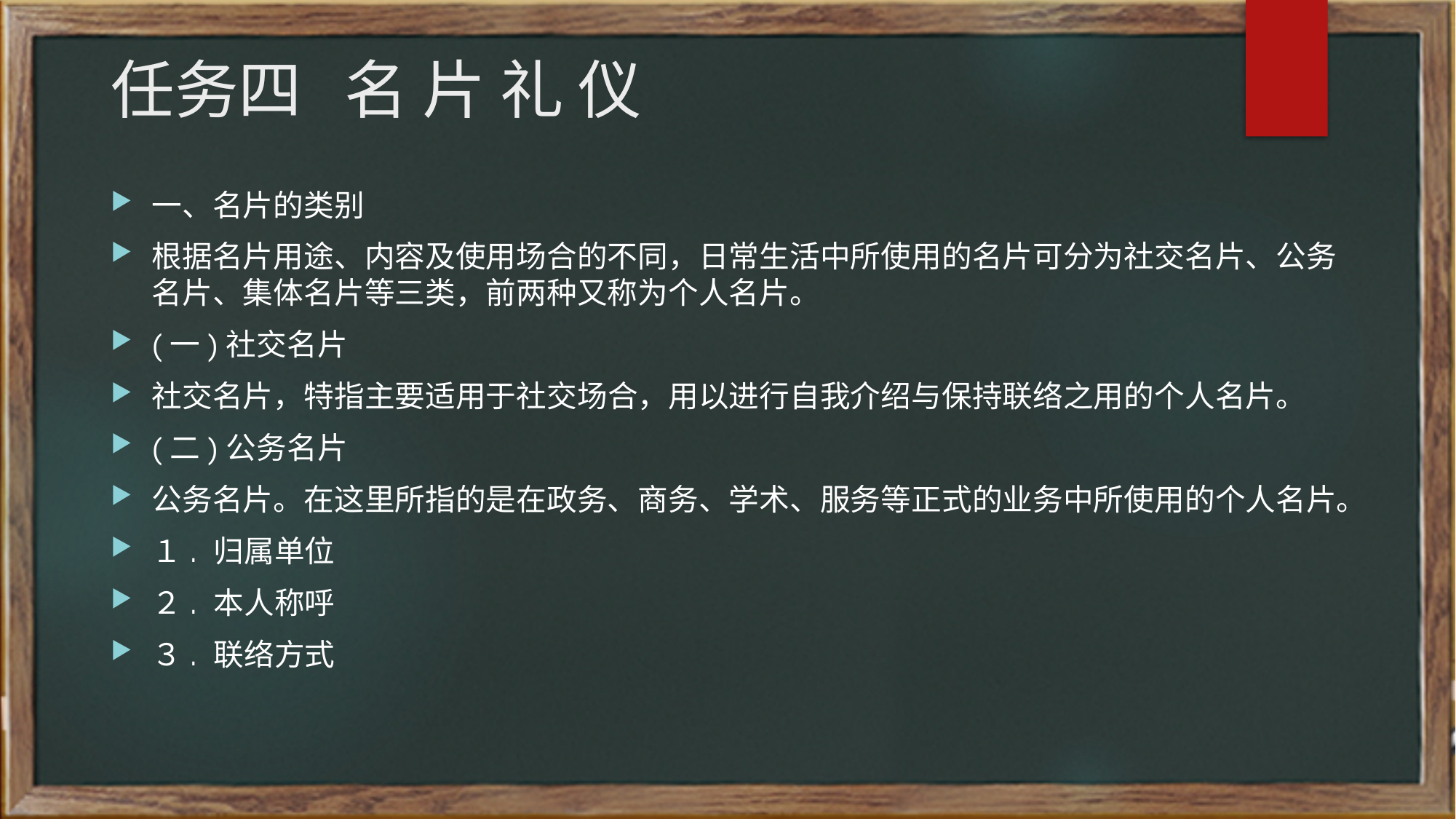

# 任务四   名 片 礼 仪
一、名片的类别
根据名片用途、内容及使用场合的不同，日常生活中所使用的名片可分为社交名片、公务名片、集体名片等三类，前两种又称为个人名片。
(一)社交名片
社交名片，特指主要适用于社交场合，用以进行自我介绍与保持联络之用的个人名片。
(二)公务名片
公务名片。在这里所指的是在政务、商务、学术、服务等正式的业务中所使用的个人名片。
１. 归属单位
２. 本人称呼
３. 联络方式